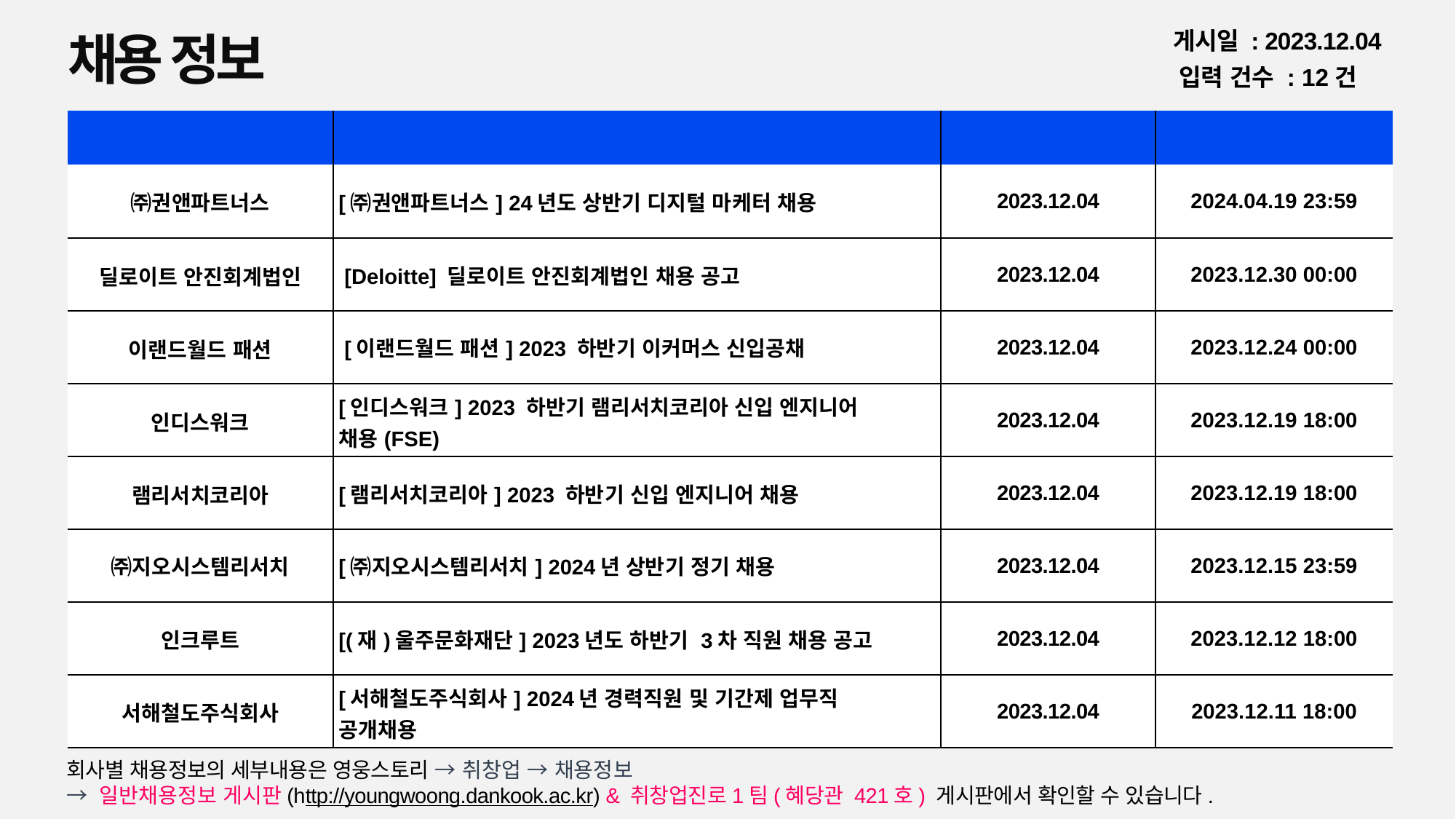

채용 정보
게시일 : 2023.12.04
입력 건수 : 12건
| 회사명 | 공고명 | 등록일 | 마감일 |
| --- | --- | --- | --- |
| ㈜권앤파트너스 | [㈜권앤파트너스] 24년도 상반기 디지털 마케터 채용 | 2023.12.04 | 2024.04.19 23:59 |
| 딜로이트 안진회계법인 | [Deloitte] 딜로이트 안진회계법인 채용 공고 | 2023.12.04 | 2023.12.30 00:00 |
| 이랜드월드 패션 | [이랜드월드 패션] 2023 하반기 이커머스 신입공채 | 2023.12.04 | 2023.12.24 00:00 |
| 인디스워크 | [인디스워크] 2023 하반기 램리서치코리아 신입 엔지니어 채용(FSE) | 2023.12.04 | 2023.12.19 18:00 |
| 램리서치코리아 | [램리서치코리아] 2023 하반기 신입 엔지니어 채용 | 2023.12.04 | 2023.12.19 18:00 |
| ㈜지오시스템리서치 | [㈜지오시스템리서치] 2024년 상반기 정기 채용 | 2023.12.04 | 2023.12.15 23:59 |
| 인크루트 | [(재)울주문화재단] 2023년도 하반기 3차 직원 채용 공고 | 2023.12.04 | 2023.12.12 18:00 |
| 서해철도주식회사 | [서해철도주식회사] 2024년 경력직원 및 기간제 업무직 공개채용 | 2023.12.04 | 2023.12.11 18:00 |
회사별 채용정보의 세부내용은 영웅스토리 → 취창업 → 채용정보
→ 일반채용정보 게시판(http://youngwoong.dankook.ac.kr) & 취창업진로1팀(혜당관 421호) 게시판에서 확인할 수 있습니다.